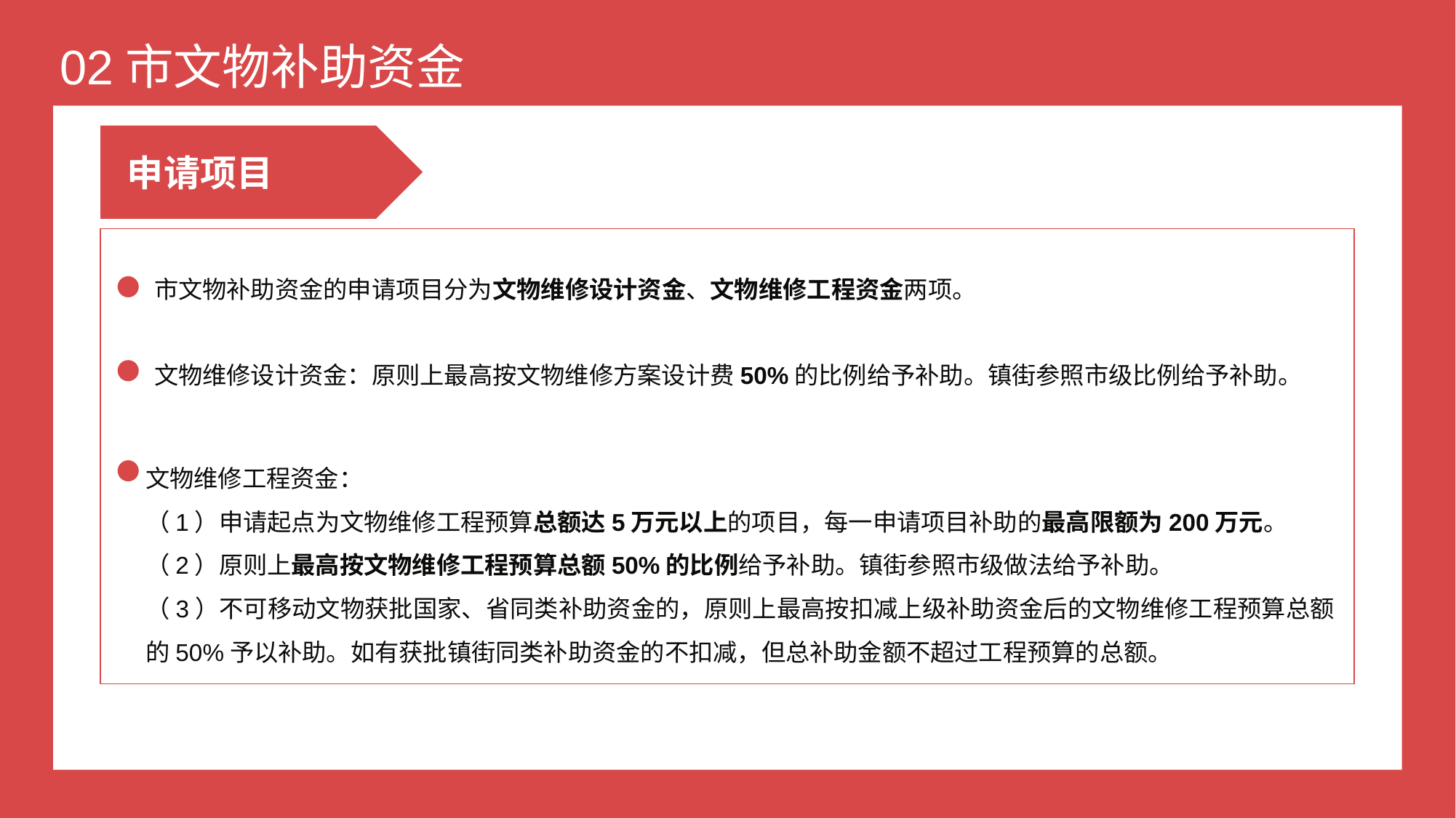

申请项目

市文物补助资金的申请项目分为文物维修设计资金、文物维修工程资金两项。

文物维修设计资金：原则上最高按文物维修方案设计费50%的比例给予补助。镇街参照市级比例给予补助。
文物维修工程资金：
（1）申请起点为文物维修工程预算总额达5万元以上的项目，每一申请项目补助的最高限额为200万元。
（2）原则上最高按文物维修工程预算总额50%的比例给予补助。镇街参照市级做法给予补助。
（3）不可移动文物获批国家、省同类补助资金的，原则上最高按扣减上级补助资金后的文物维修工程预算总额的50%予以补助。如有获批镇街同类补助资金的不扣减，但总补助金额不超过工程预算的总额。